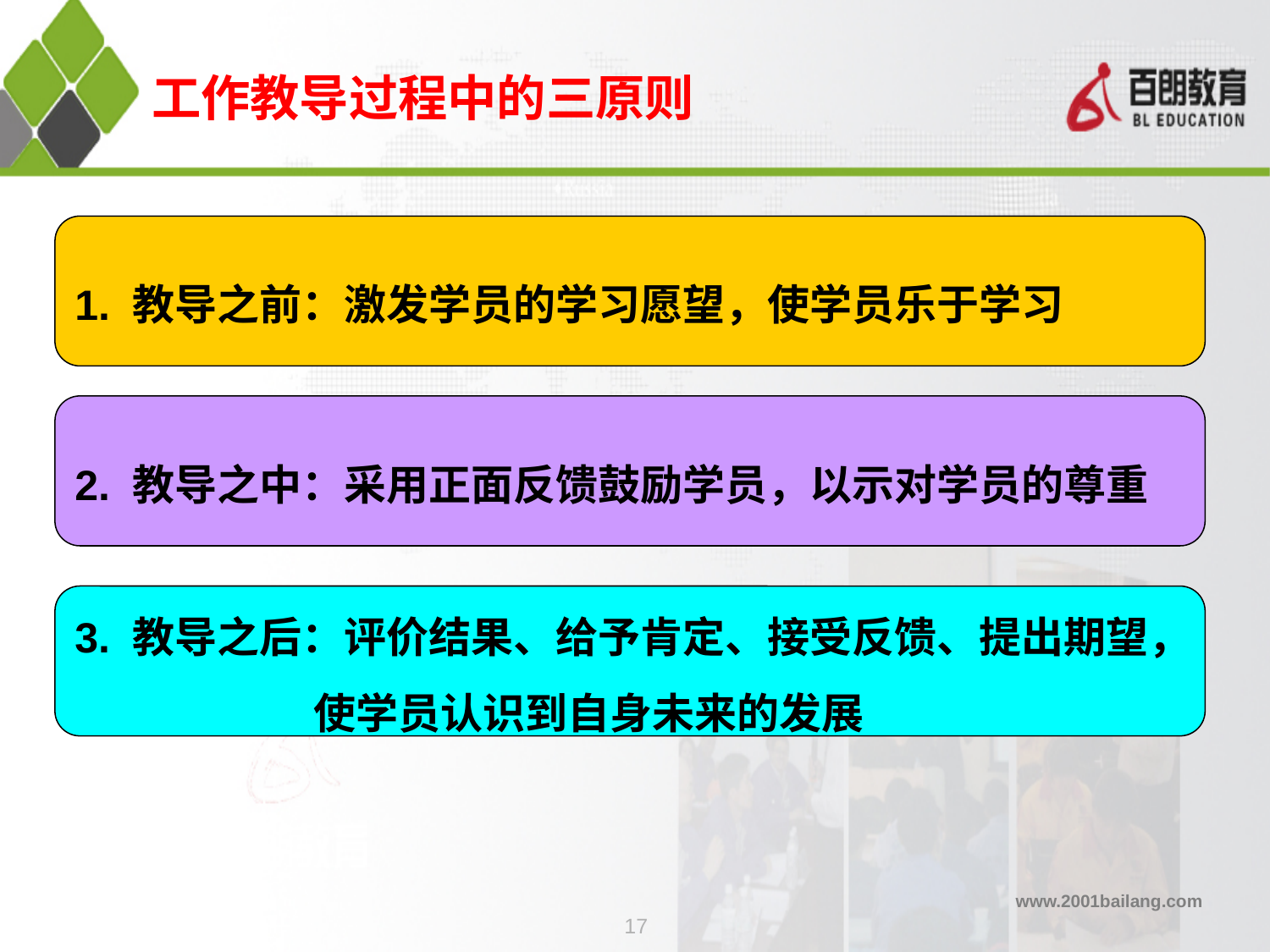

工作教导过程中的三原则
1. 教导之前：激发学员的学习愿望，使学员乐于学习
2. 教导之中：采用正面反馈鼓励学员，以示对学员的尊重
3. 教导之后：评价结果、给予肯定、接受反馈、提出期望，
                        使学员认识到自身未来的发展
17